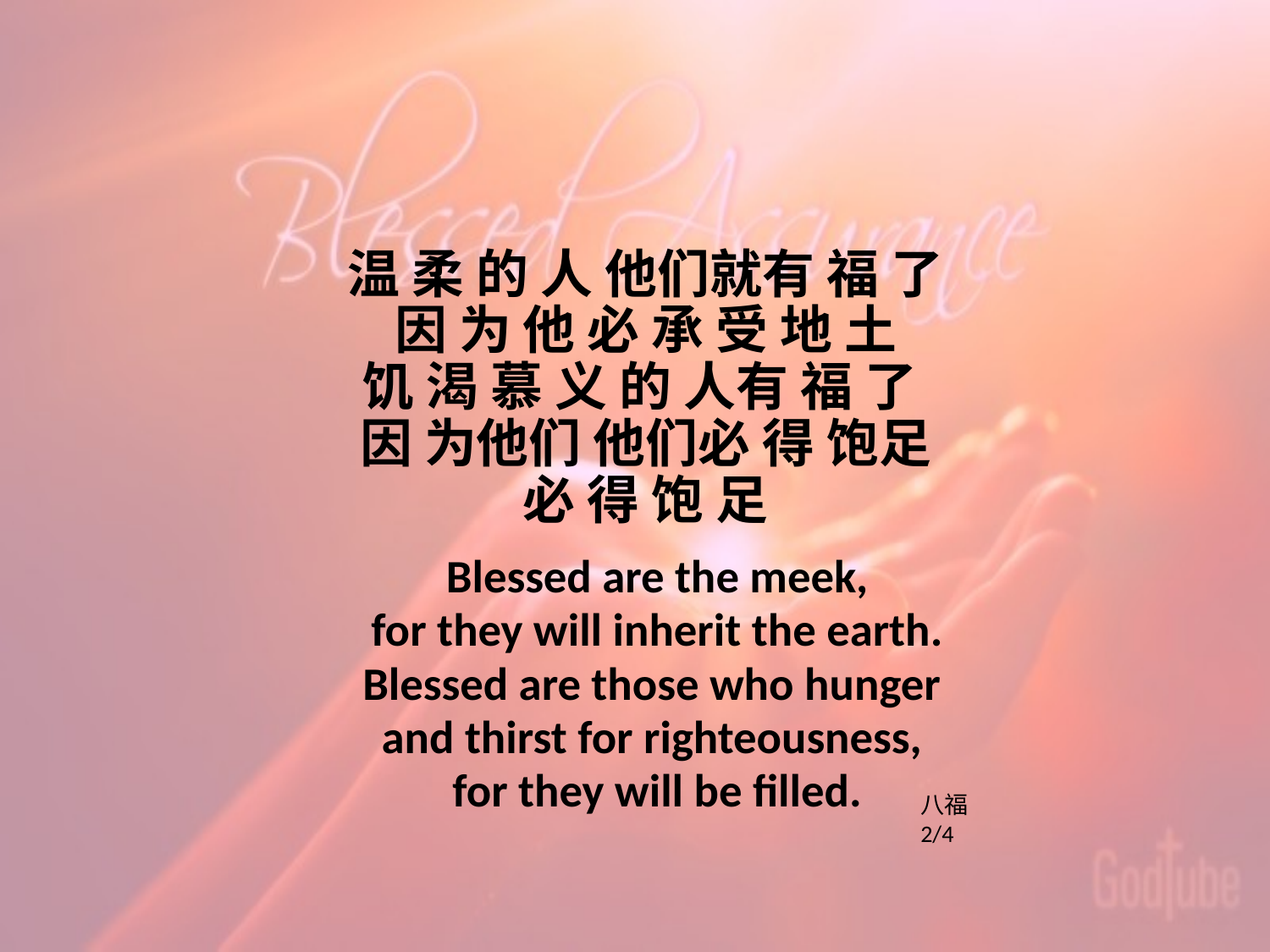

# 温 柔 的 人 他们就有 福 了 因 为 他 必 承 受 地 土 饥 渴 慕 义 的 人有 福 了 因 为他们 他们必 得 饱足 必 得 饱 足
Blessed are the meek,
for they will inherit the earth.
Blessed are those who hunger
and thirst for righteousness,
for they will be filled.
八福 2/4